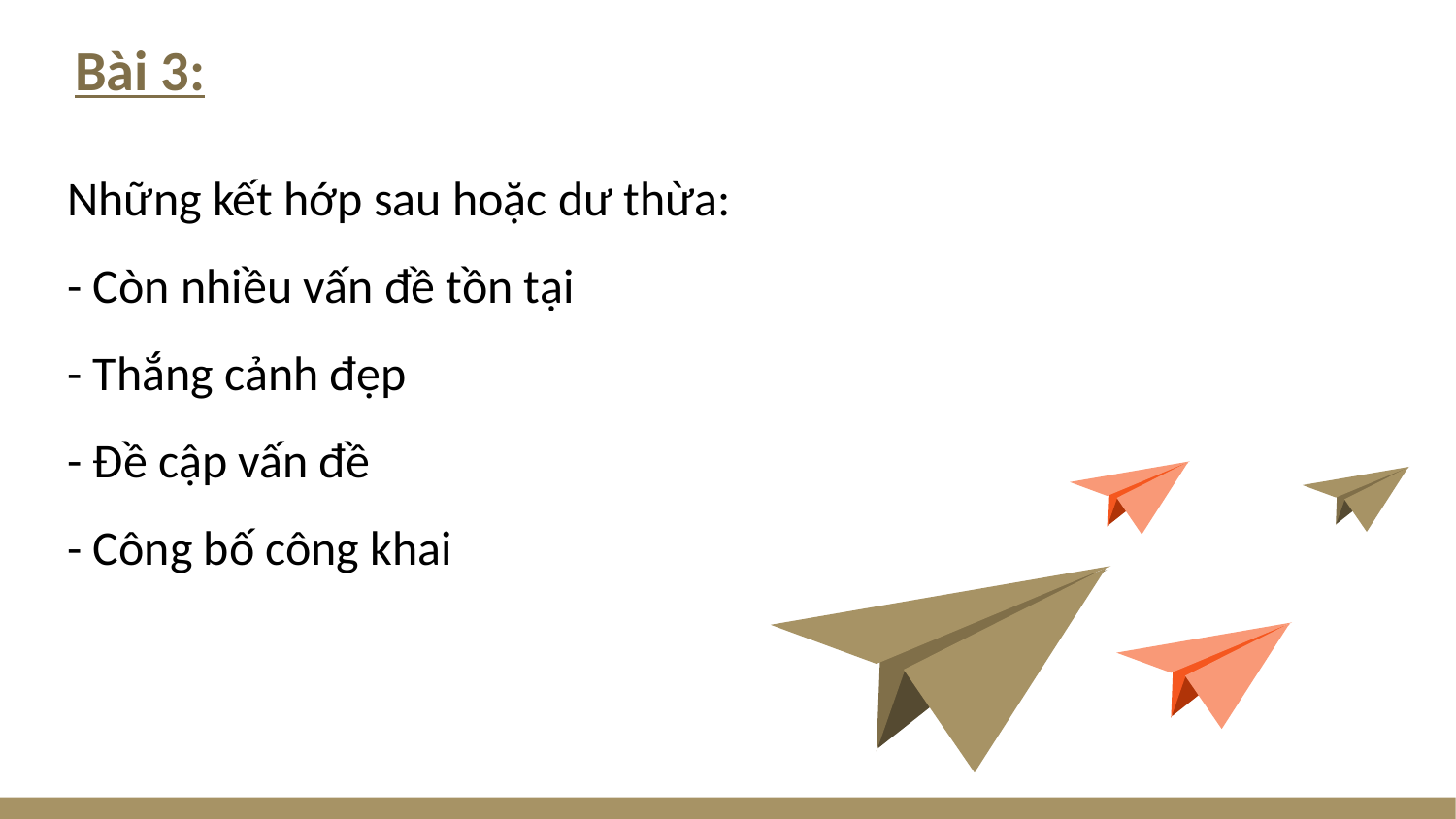

Bài 3:
点击添加主要内容
Những kết hớp sau hoặc dư thừa:
- Còn nhiều vấn đề tồn tại
- Thắng cảnh đẹp
- Đề cập vấn đề
- Công bố công khai

Here you could describe the detile if you need it
Here you could describe the detile if you need it
Here you could describe the detile if you need it
Here you could describe the detile if you need it